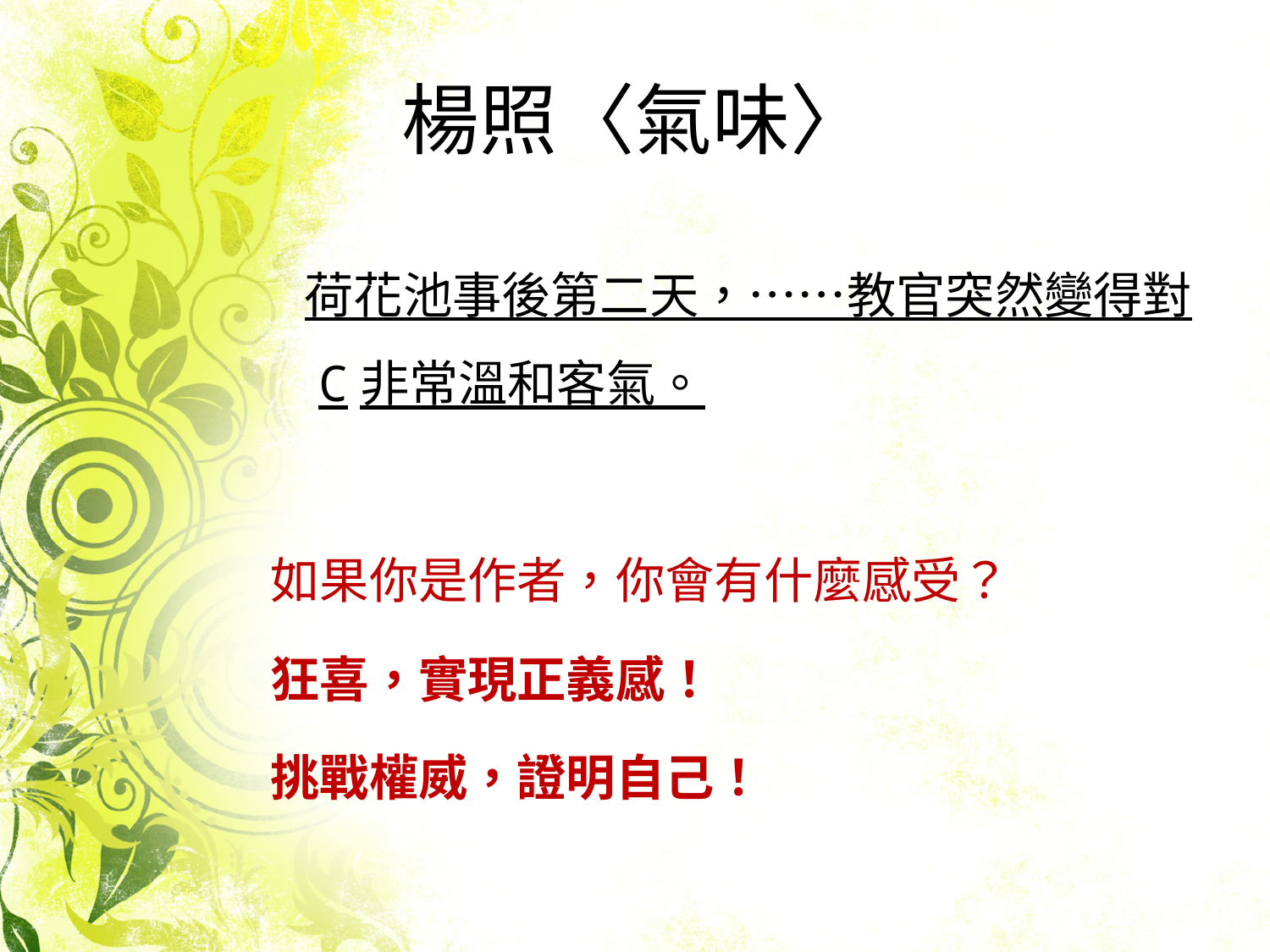

# 楊照〈氣味〉
  荷花池事後第二天，……教官突然變得對C非常溫和客氣。

如果你是作者，你會有什麼感受？
狂喜，實現正義感！
挑戰權威，證明自己！